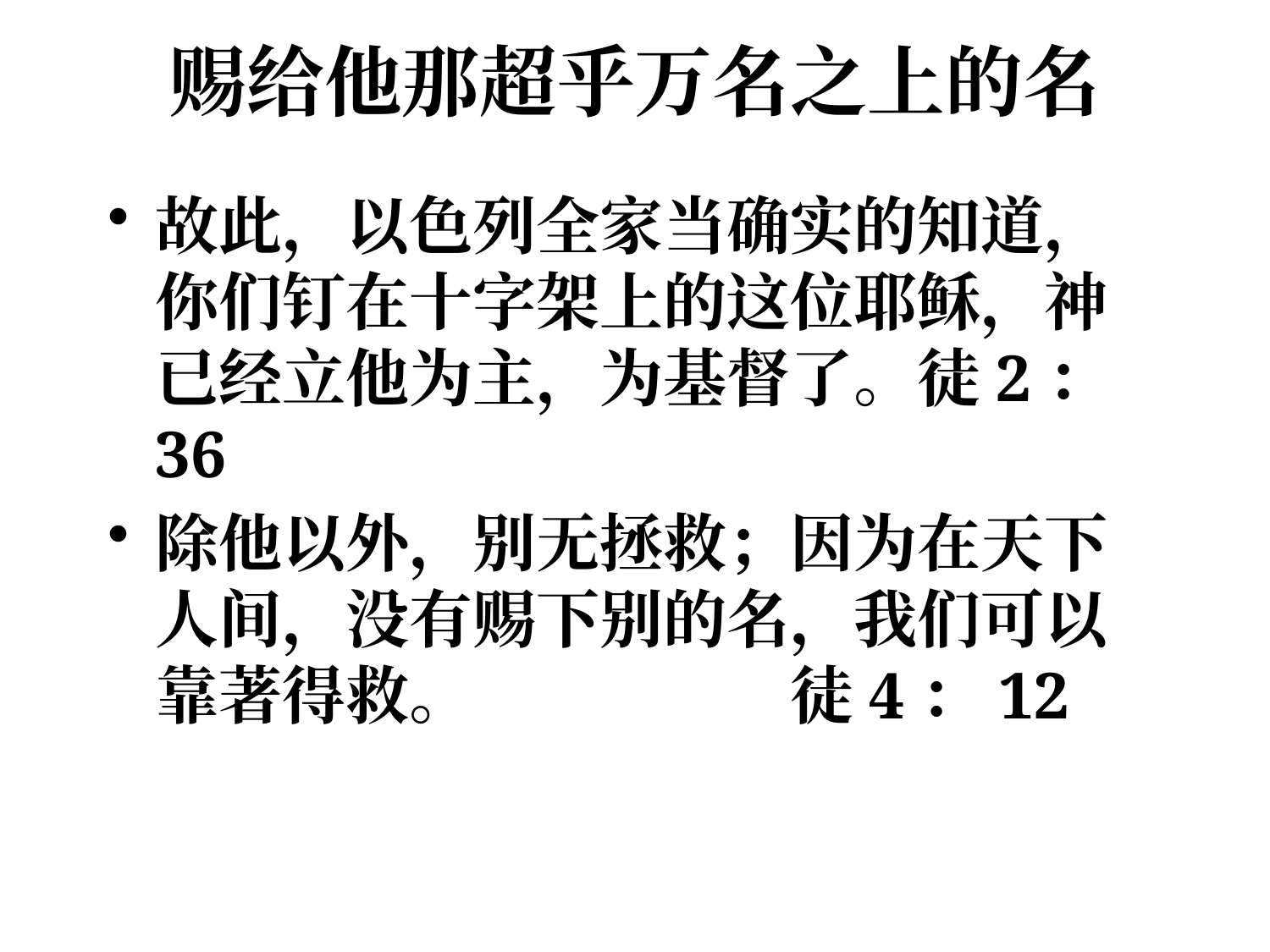

# 赐给他那超乎万名之上的名
故此，以色列全家当确实的知道，你们钉在十字架上的这位耶稣，神已经立他为主，为基督了。徒2：36
除他以外，别无拯救；因为在天下人间，没有赐下别的名，我们可以靠著得救。			徒4：12